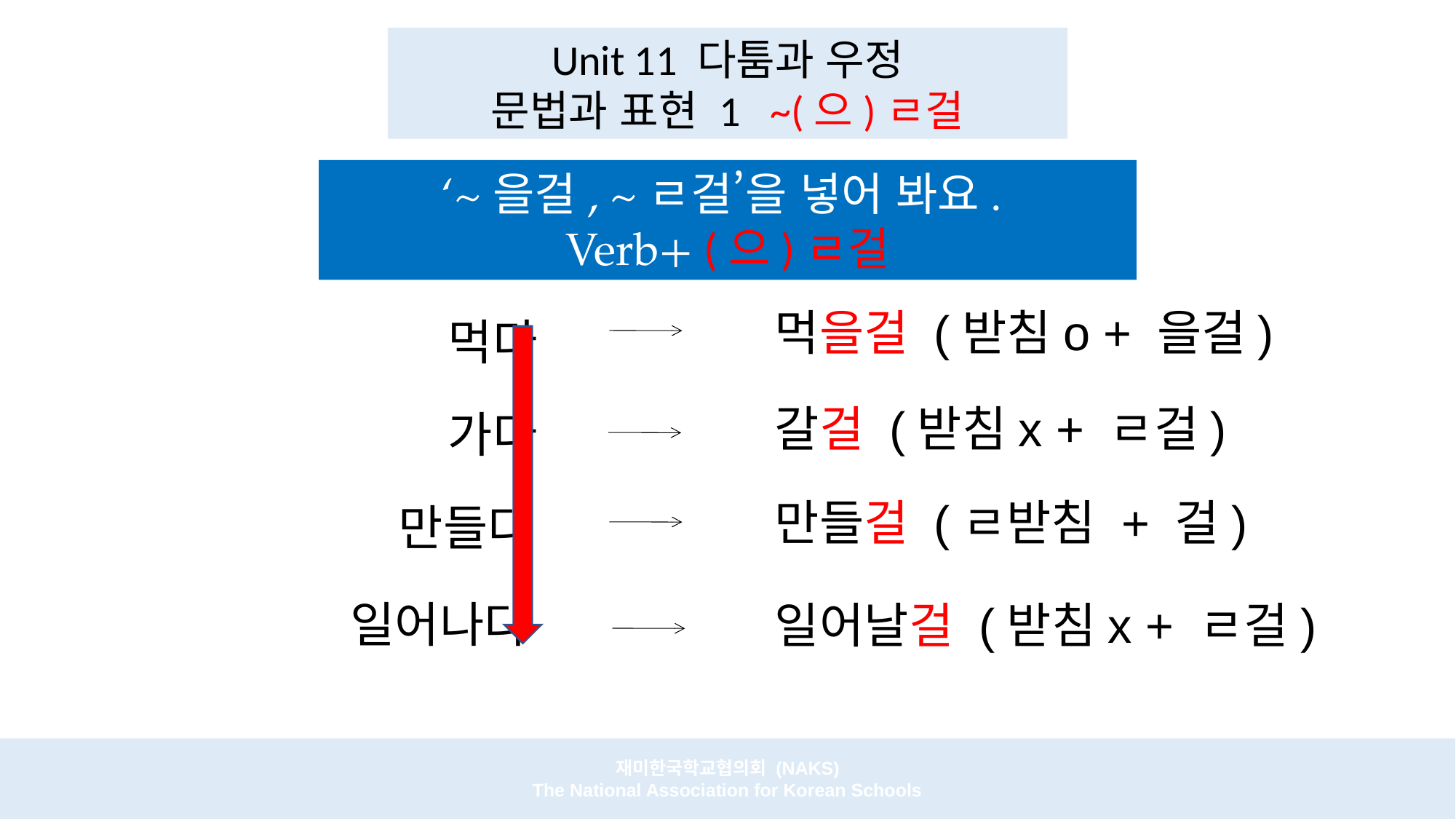

Unit 11 다툼과 우정
문법과 표현 1   ~(으)ㄹ걸
‘~을걸, ~ㄹ걸’을 넣어 봐요.
Verb+ (으)ㄹ걸
먹을걸 (받침o + 을걸)
먹다

갈걸 (받침x + ㄹ걸)
가다
만들걸 (ㄹ받침 + 걸)
만들다
일어나다
일어날걸 (받침x + ㄹ걸)
재미한국학교협의회 (NAKS)
The National Association for Korean Schools